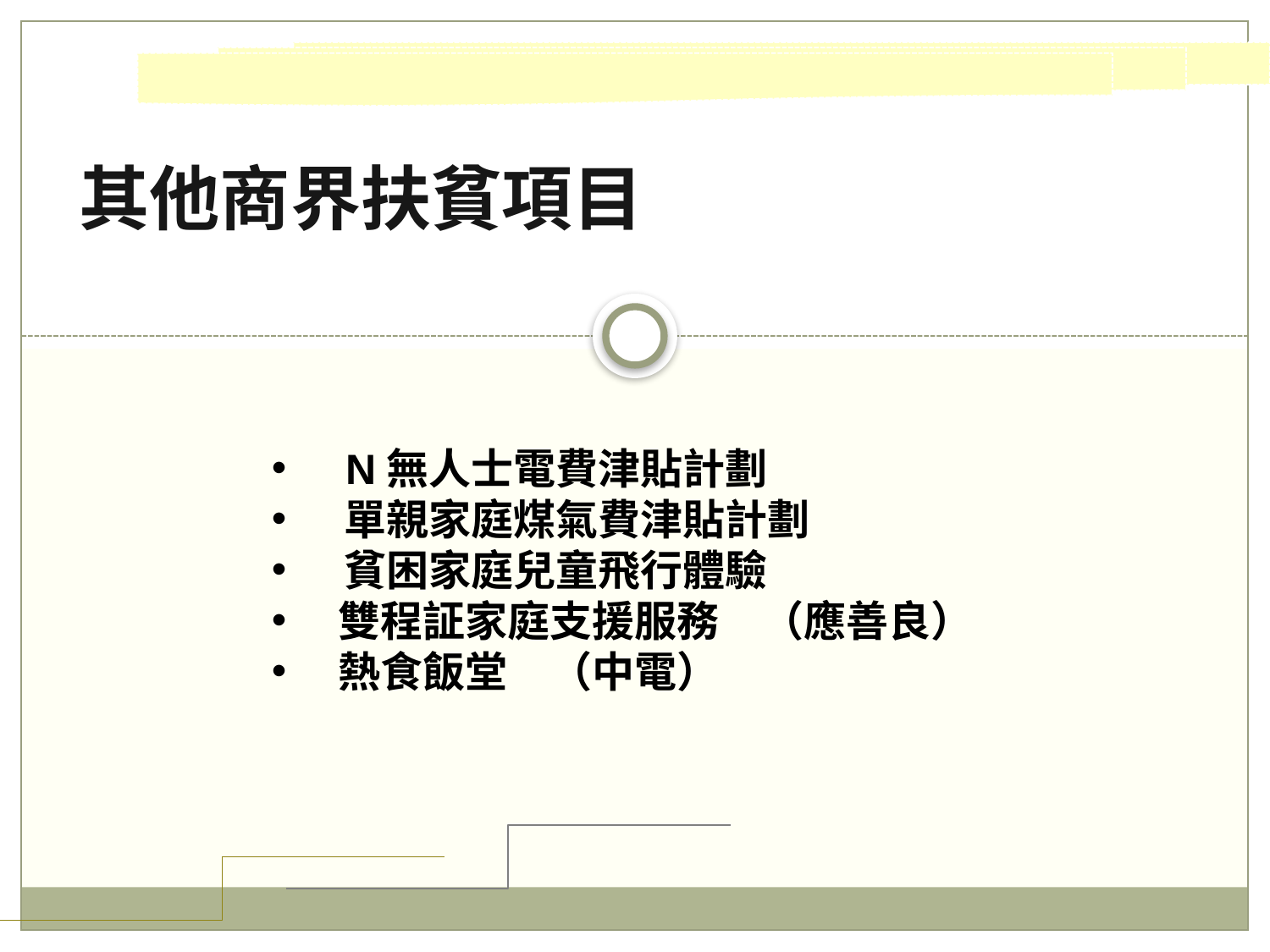

其他商界扶貧項目
     N無人士電費津貼計劃
     單親家庭煤氣費津貼計劃
     貧困家庭兒童飛行體驗
　 雙程証家庭支援服務　（應善良）
　 熱食飯堂　（中電）